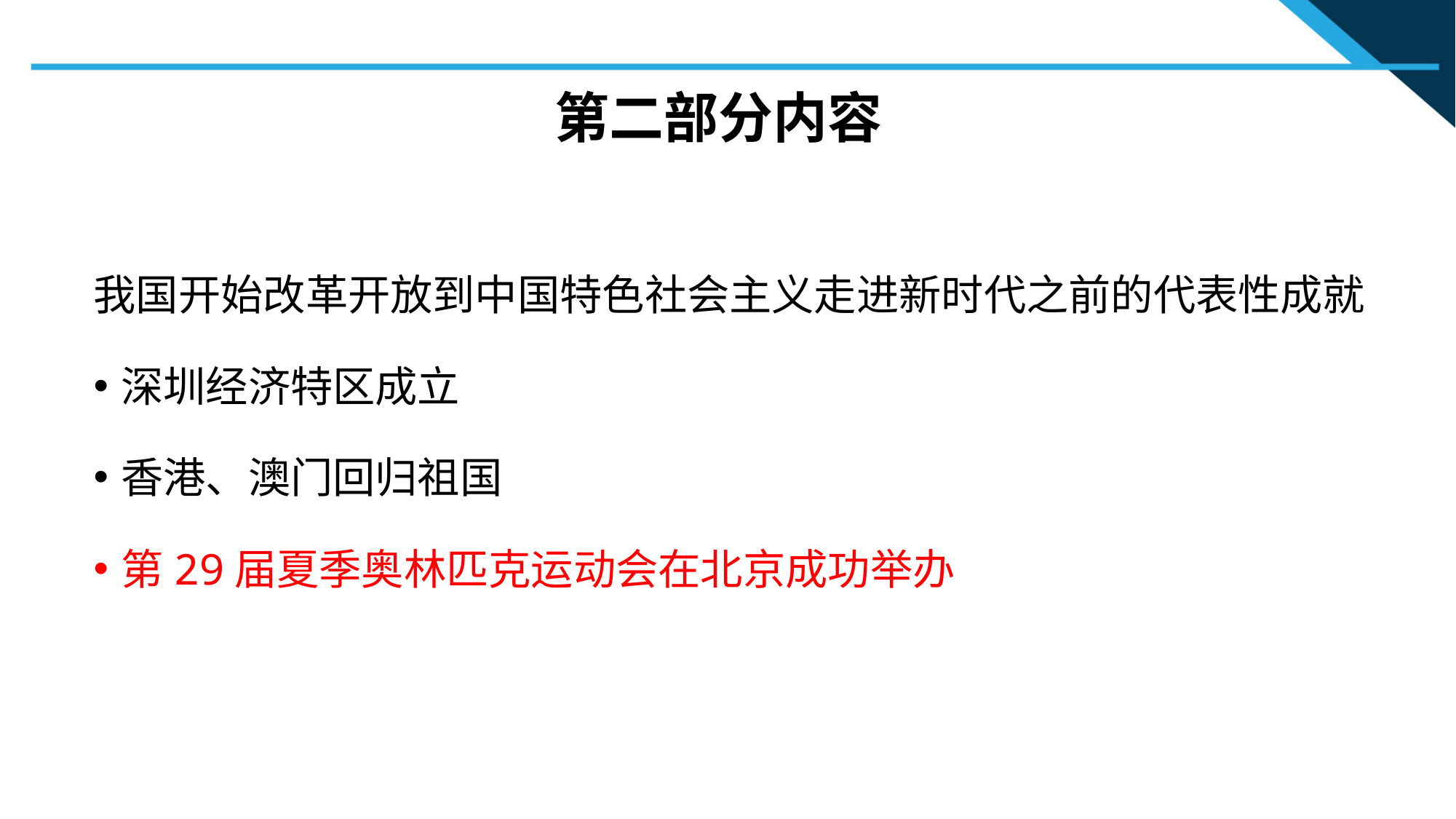

# 第二部分内容
我国开始改革开放到中国特色社会主义走进新时代之前的代表性成就
深圳经济特区成立
香港、澳门回归祖国
第29届夏季奥林匹克运动会在北京成功举办